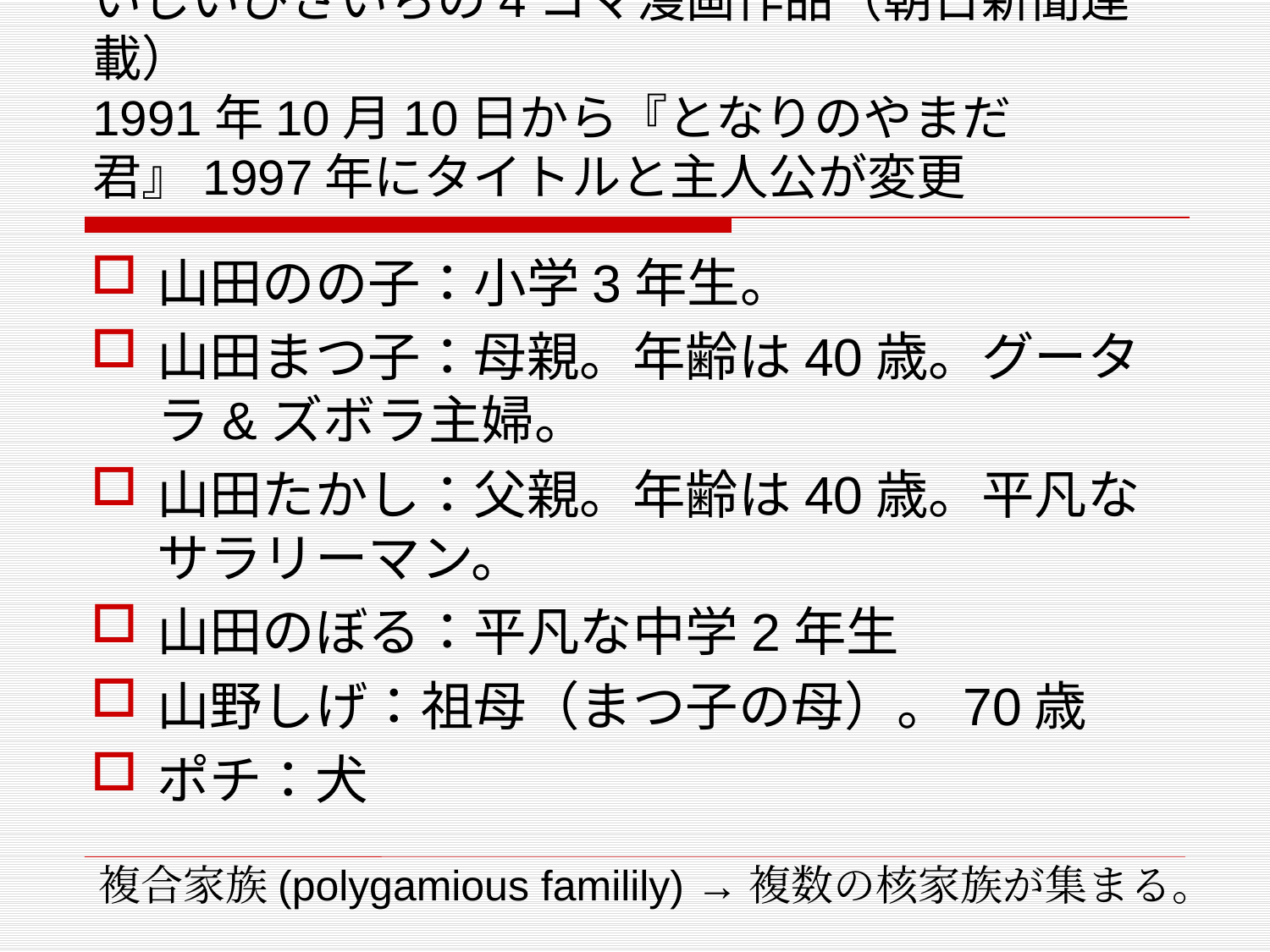

# いしいひさいちの4コマ漫画作品（朝日新聞連載） 1991年10月10日から『となりのやまだ君』1997年にタイトルと主人公が変更
山田のの子：小学3年生。
山田まつ子：母親。年齢は40歳。グータラ&ズボラ主婦。
山田たかし：父親。年齢は40歳。平凡なサラリーマン。
山田のぼる：平凡な中学2年生
山野しげ：祖母（まつ子の母）。70歳
ポチ：犬
複合家族(polygamious familily) →複数の核家族が集まる。